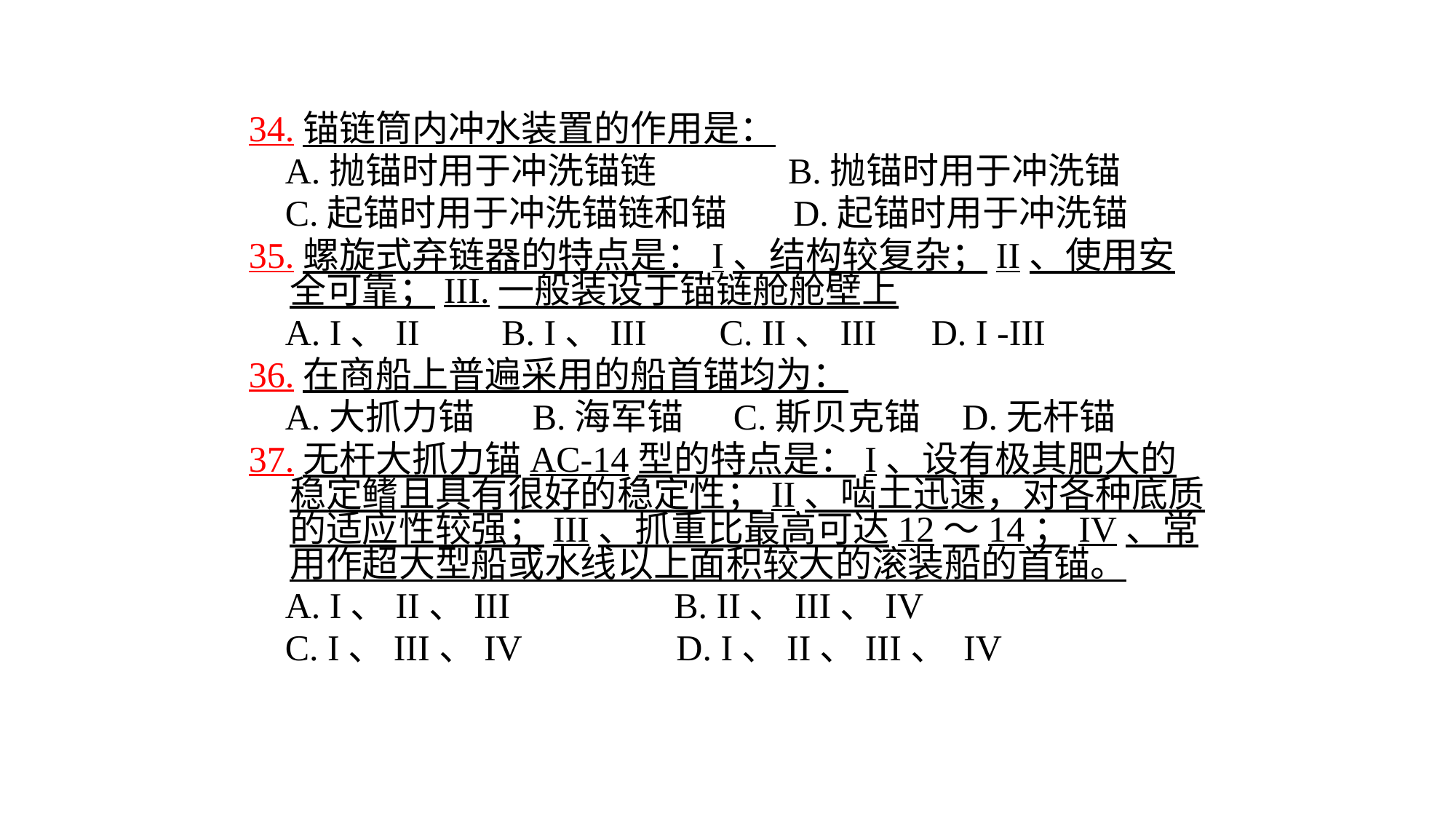

34.锚链筒内冲水装置的作用是：
    A.抛锚时用于冲洗锚链               B.抛锚时用于冲洗锚
    C.起锚时用于冲洗锚链和锚       D.起锚时用于冲洗锚
35.螺旋式弃链器的特点是：I、结构较复杂；II、使用安全可靠；III.一般装设于锚链舱舱壁上
    A. I、II         B. I、III        C. II、III      D. I -III
36.在商船上普遍采用的船首锚均为：
    A.大抓力锚      B.海军锚     C.斯贝克锚    D.无杆锚
37.无杆大抓力锚AC-14型的特点是：I、设有极其肥大的稳定鳍且具有很好的稳定性；II、啮土迅速，对各种底质的适应性较强；III、抓重比最高可达12～14；IV、常用作超大型船或水线以上面积较大的滚装船的首锚。
    A. I、II、III                  B. II、III、IV
    C. I、III、IV                 D. I、II、III、 IV